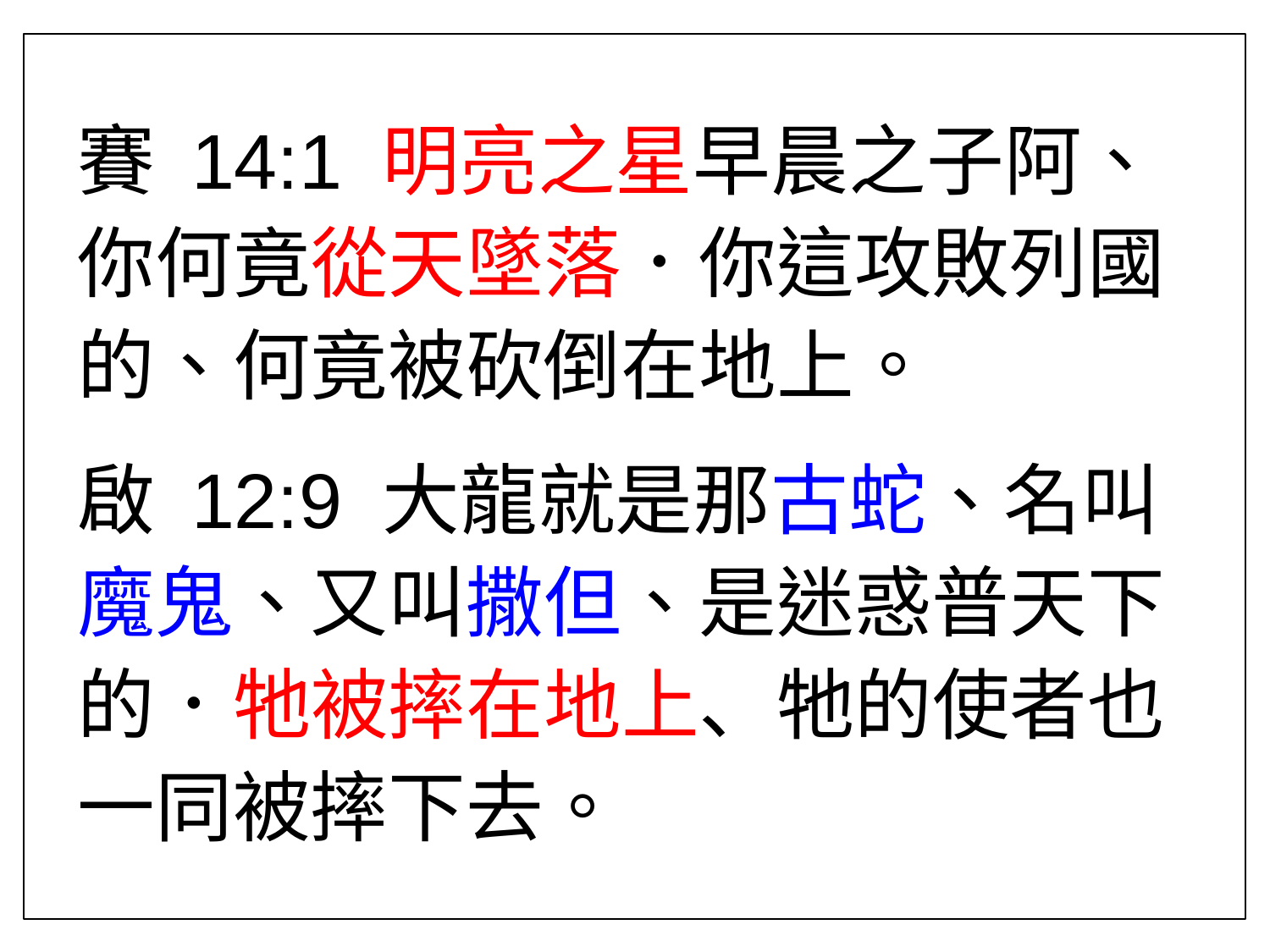

賽 14:1 明亮之星早晨之子阿、你何竟從天墜落．你這攻敗列國的、何竟被砍倒在地上。
啟 12:9 大龍就是那古蛇、名叫魔鬼、又叫撒但、是迷惑普天下的．牠被摔在地上、牠的使者也一同被摔下去。